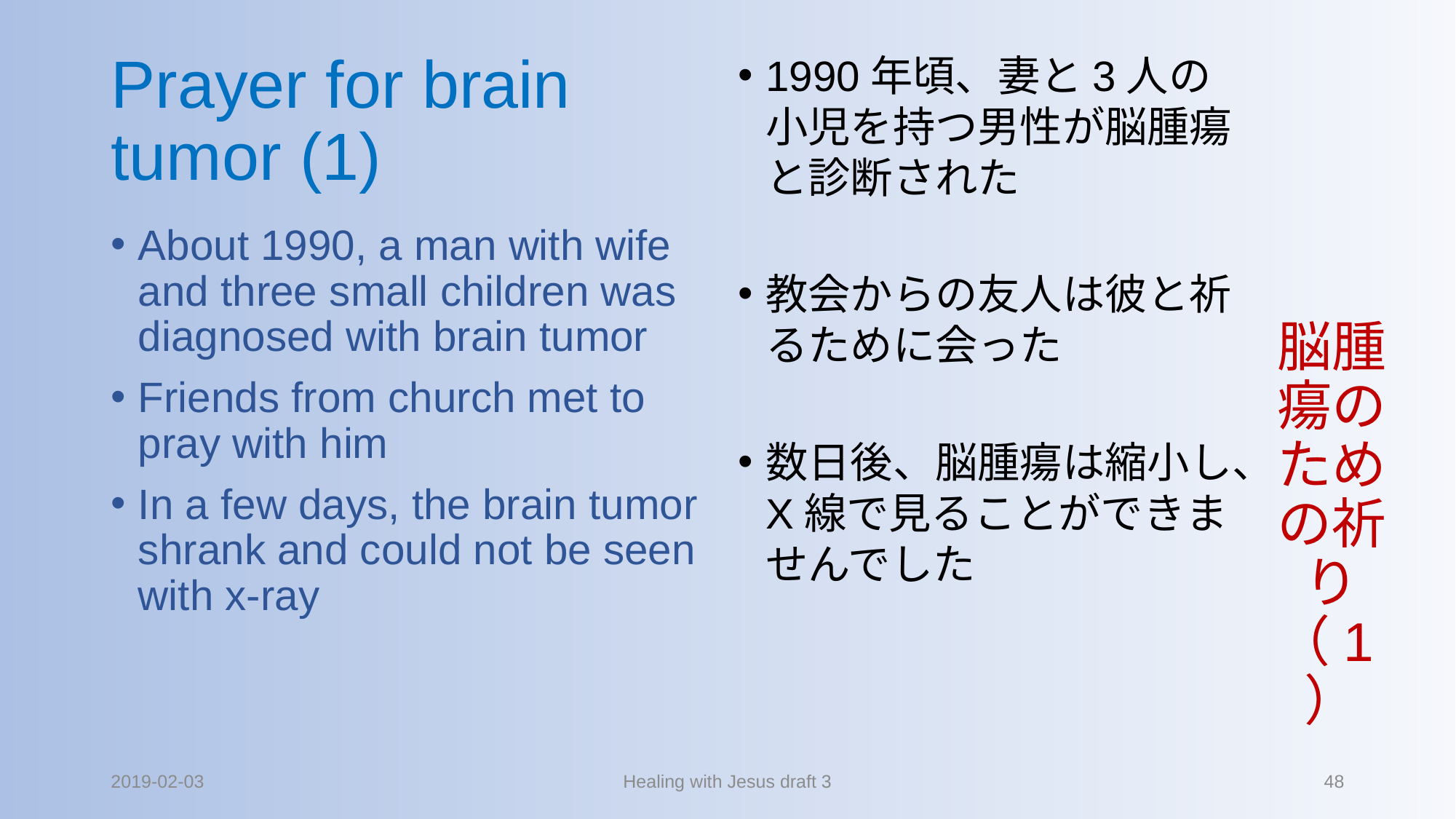

# Prayer for brain tumor (1)
1990年頃、妻と3人の小児を持つ男性が脳腫瘍と診断された
教会からの友人は彼と祈るために会った
数日後、脳腫瘍は縮小し、X線で見ることができませんでした
脳腫瘍のための祈り（1）
About 1990, a man with wife and three small children was diagnosed with brain tumor
Friends from church met to pray with him
In a few days, the brain tumor shrank and could not be seen with x-ray
2019-02-03
Healing with Jesus draft 3
48